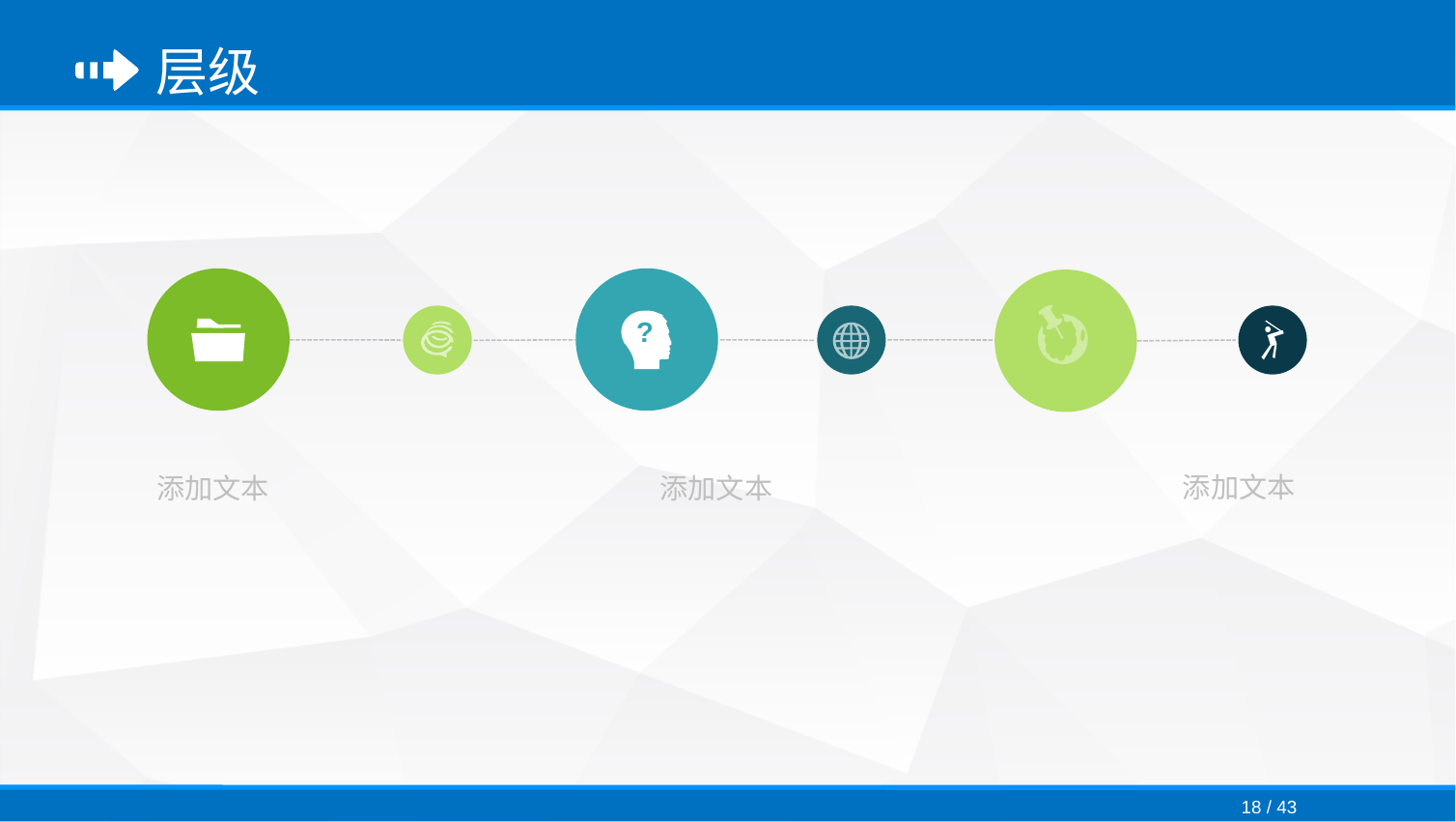

层级

?

添加文本
添加文本
添加文本
18 / 43